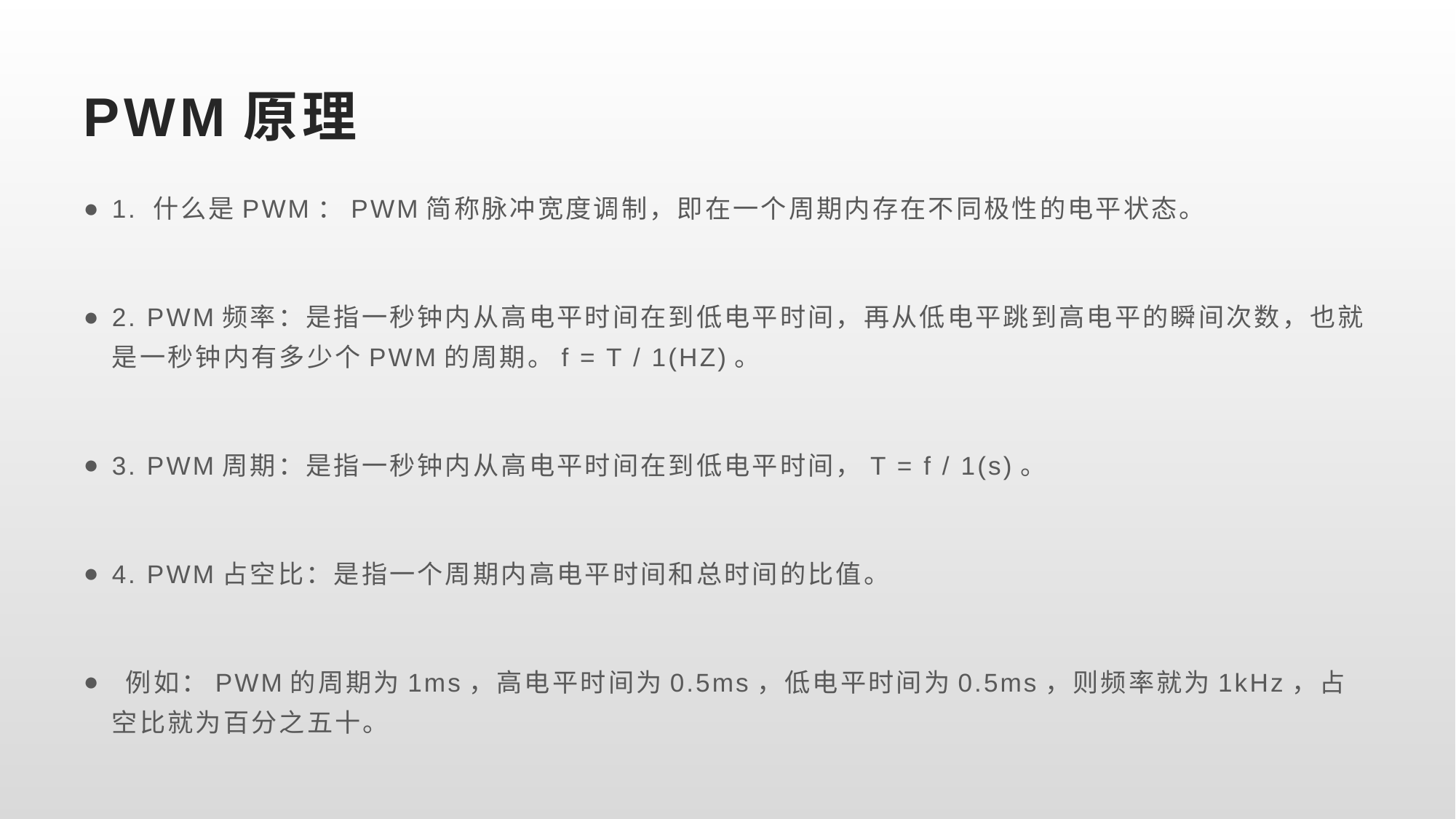

# PWM原理
1. 什么是PWM：PWM简称脉冲宽度调制，即在一个周期内存在不同极性的电平状态。

2. PWM频率：是指一秒钟内从高电平时间在到低电平时间，再从低电平跳到高电平的瞬间次数，也就是一秒钟内有多少个PWM的周期。f = T / 1(HZ)。

3. PWM周期：是指一秒钟内从高电平时间在到低电平时间，T = f / 1(s)。

4. PWM占空比：是指一个周期内高电平时间和总时间的比值。

 例如：PWM的周期为1ms，高电平时间为0.5ms，低电平时间为0.5ms，则频率就为1kHz，占空比就为百分之五十。